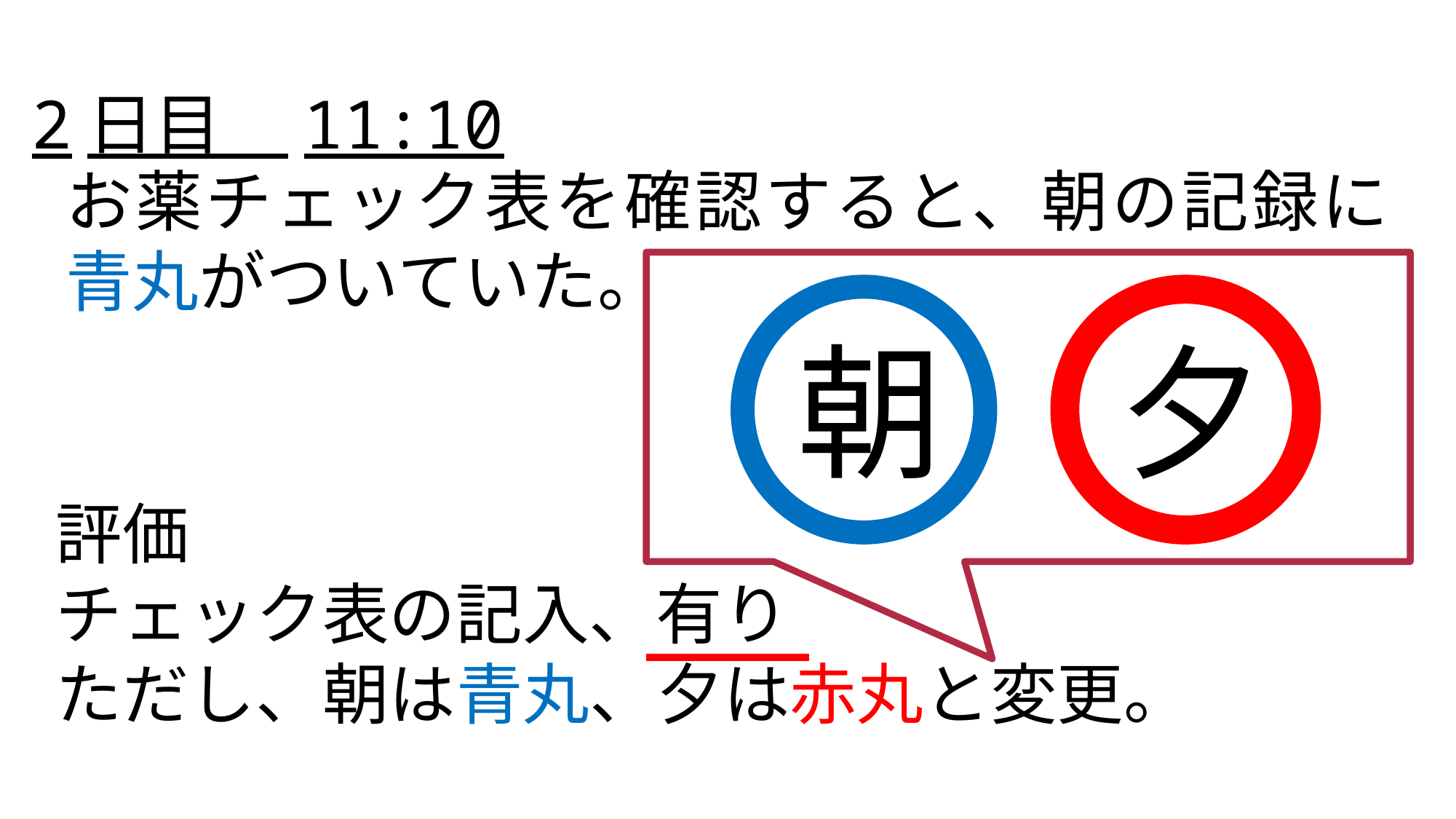

2日目　11:10
お薬チェック表を確認すると、朝の記録に青丸がついていた。

朝

夕
評価
チェック表の記入、有り
ただし、朝は青丸、夕は赤丸と変更。